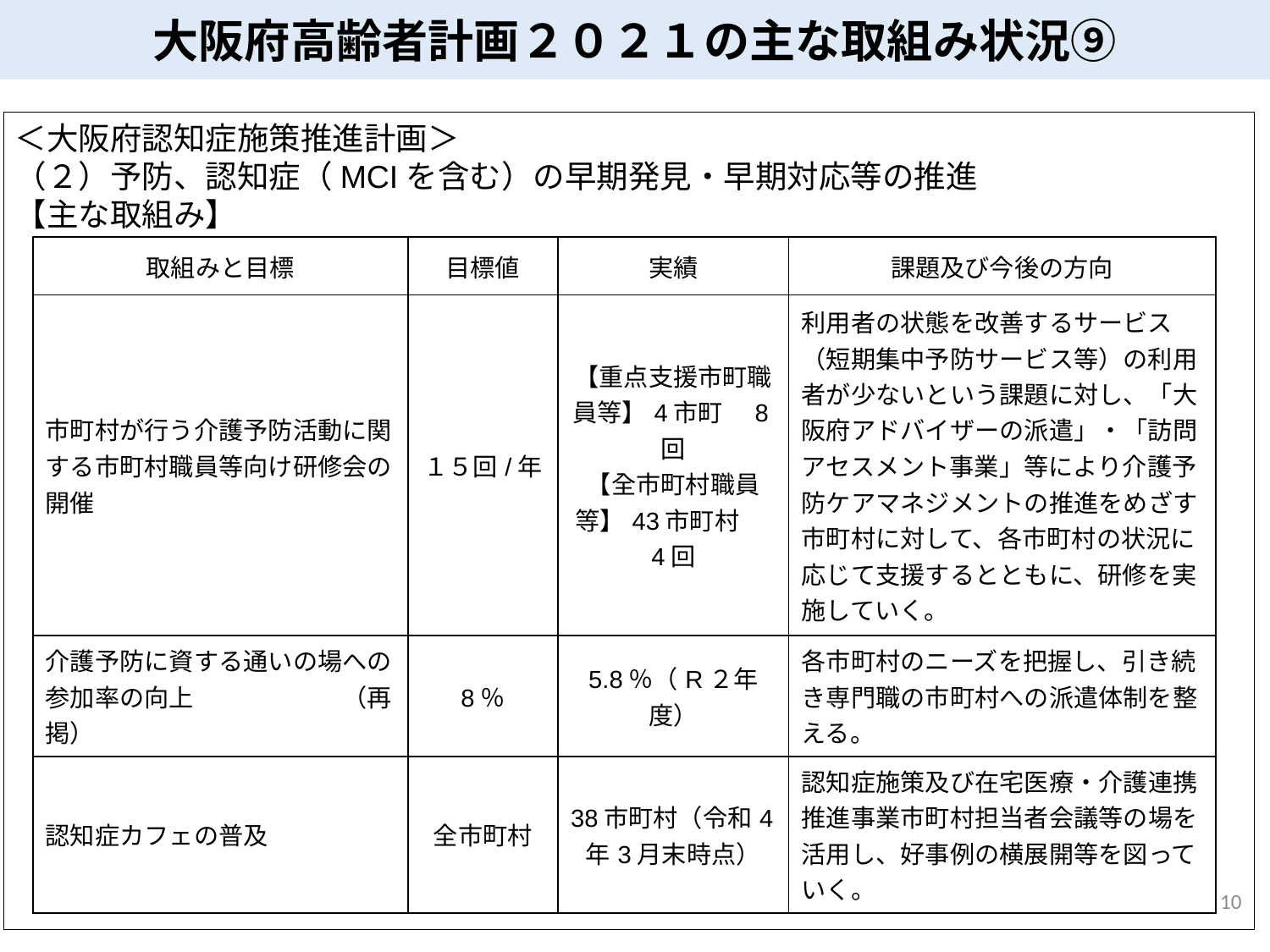

大阪府高齢者計画２０２１の主な取組み状況⑨
＜大阪府認知症施策推進計画＞
（２）予防、認知症（MCIを含む）の早期発見・早期対応等の推進
【主な取組み】

| 取組みと目標 | 目標値 | 実績 | 課題及び今後の方向 |
| --- | --- | --- | --- |
| 市町村が行う介護予防活動に関する市町村職員等向け研修会の開催 | １５回/年 | 【重点支援市町職員等】4市町　8回 【全市町村職員等】43市町村　4回 | 利用者の状態を改善するサービス（短期集中予防サービス等）の利用者が少ないという課題に対し、「大阪府アドバイザーの派遣」・「訪問アセスメント事業」等により介護予防ケアマネジメントの推進をめざす市町村に対して、各市町村の状況に応じて支援するとともに、研修を実施していく。 |
| 介護予防に資する通いの場への参加率の向上　　　　　　（再掲） | 8％ | 5.8％（R２年度） | 各市町村のニーズを把握し、引き続き専門職の市町村への派遣体制を整える。 |
| 認知症カフェの普及 | 全市町村 | 38市町村（令和4年3月末時点） | 認知症施策及び在宅医療・介護連携推進事業市町村担当者会議等の場を活用し、好事例の横展開等を図っていく。 |
10